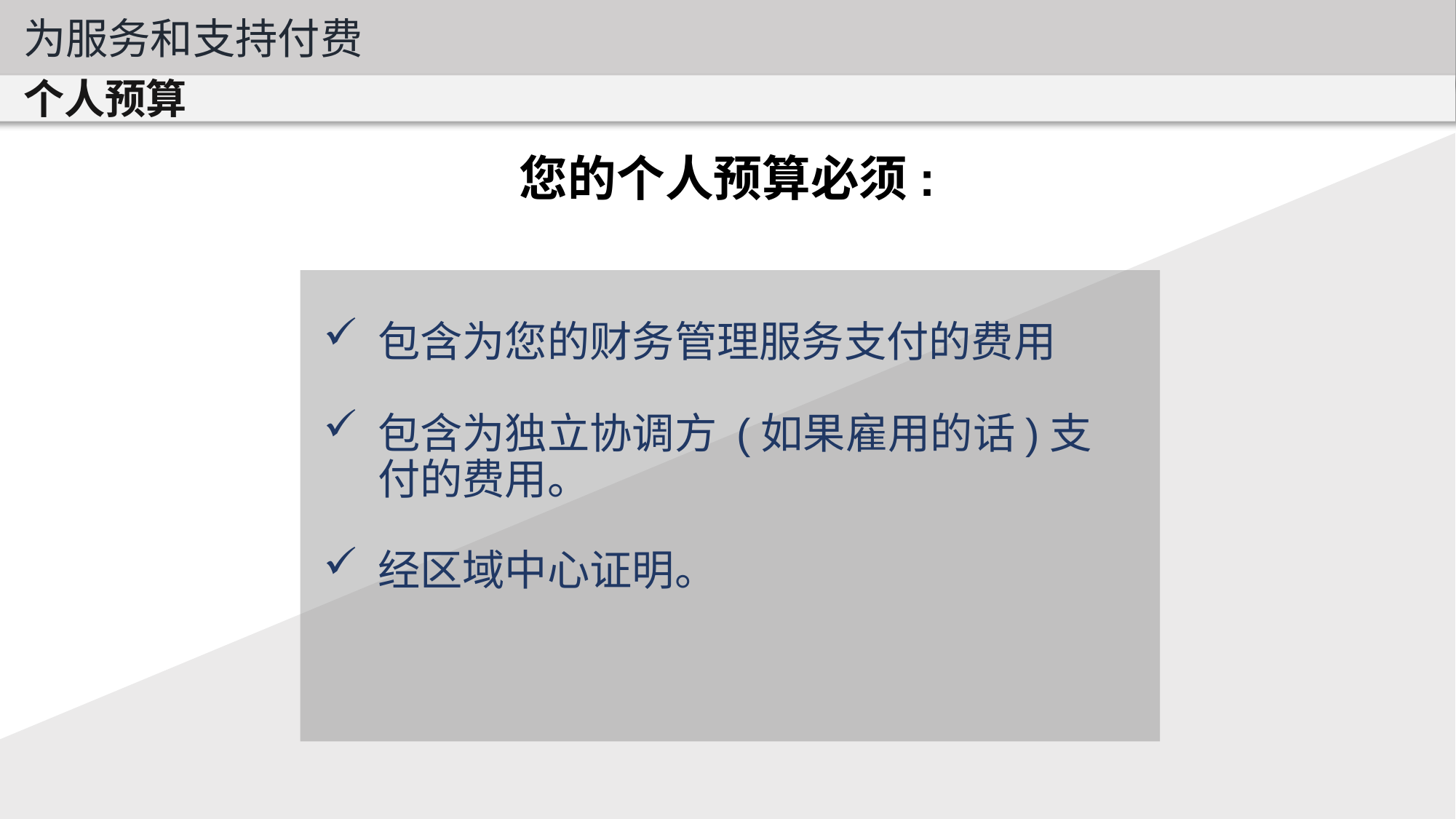

为服务和支持付费
个人预算
您的个人预算必须:

包含为您的财务管理服务支付的费用

包含为独立协调方 (如果雇用的话)支
付的费用。

经区域中心证明。